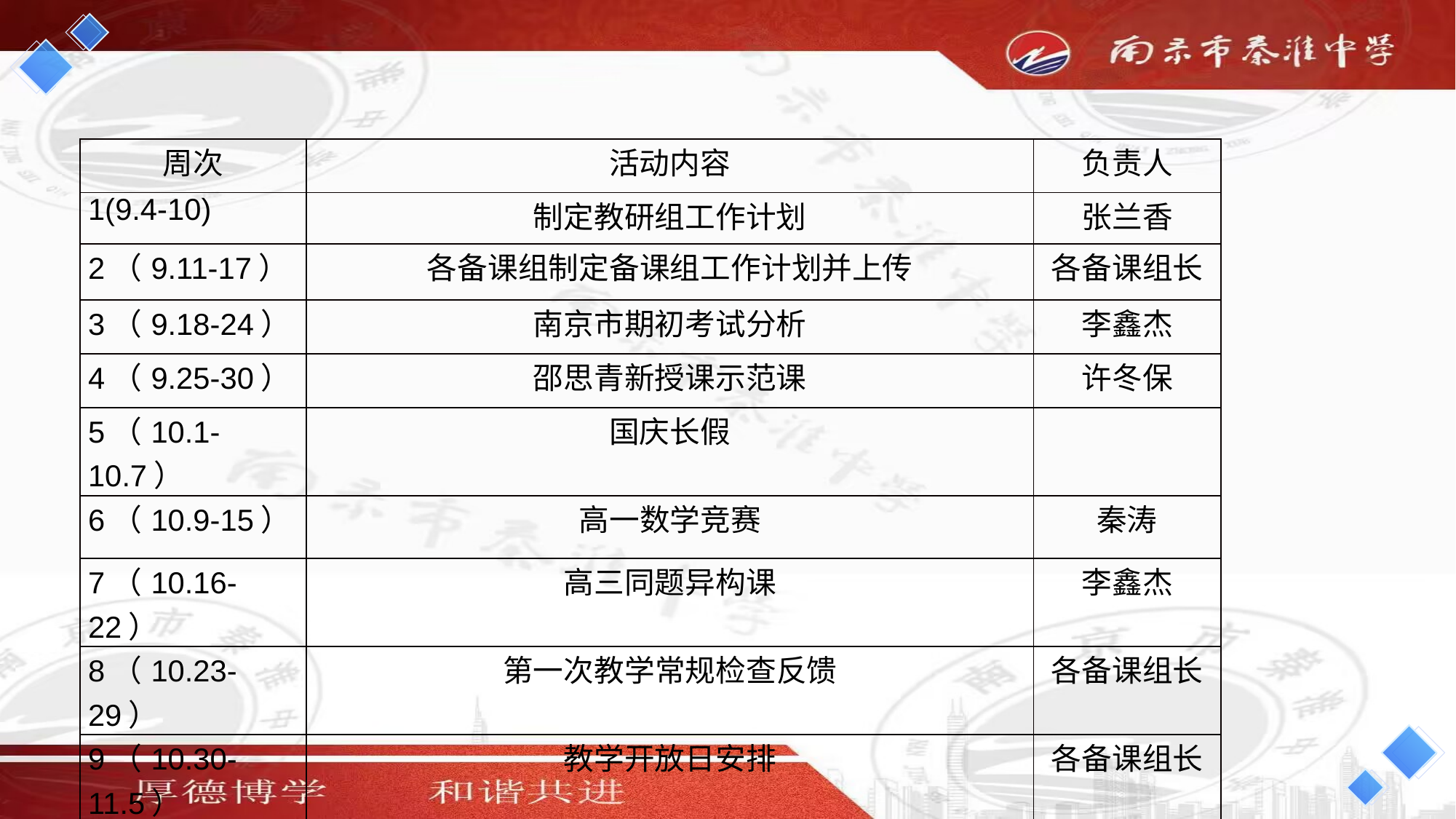

#
| 周次 | 活动内容 | 负责人 |
| --- | --- | --- |
| 1(9.4-10) | 制定教研组工作计划 | 张兰香 |
| 2（9.11-17） | 各备课组制定备课组工作计划并上传 | 各备课组长 |
| 3（9.18-24） | 南京市期初考试分析 | 李鑫杰 |
| 4（9.25-30） | 邵思青新授课示范课 | 许冬保 |
| 5（10.1-10.7） | 国庆长假 |  |
| 6（10.9-15） | 高一数学竞赛 | 秦涛 |
| 7（10.16-22） | 高三同题异构课 | 李鑫杰 |
| 8（10.23-29） | 第一次教学常规检查反馈 | 各备课组长 |
| 9（10.30-11.5） | 教学开放日安排 | 各备课组长 |
| 10（11.6-12） | 期中考试模拟复习安排 | 各备课组长 |